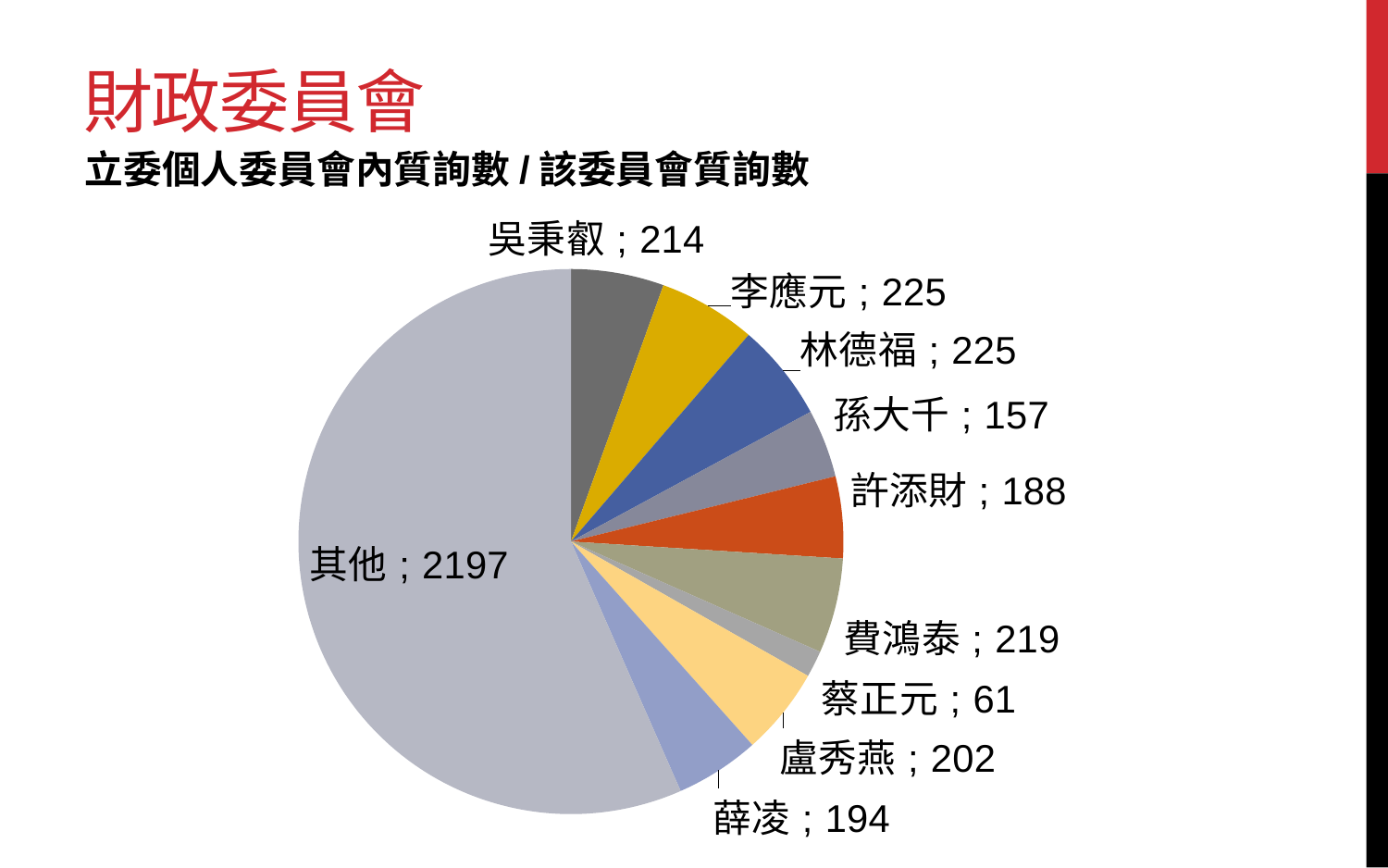

# 財政委員會
立委個人委員會內質詢數/該委員會質詢數

### Chart

| Category | 財政委員會 |
|---|---|
| 吳秉叡 | 214.0 |
| 李應元 | 225.0 |
| 林德福 | 225.0 |
| 孫大千 | 157.0 |
| 許添財 | 188.0 |
| 費鴻泰 | 219.0 |
| 蔡正元 | 61.0 |
| 盧秀燕 | 202.0 |
| 薛凌 | 194.0 |
| 其他 | 2197.0 |